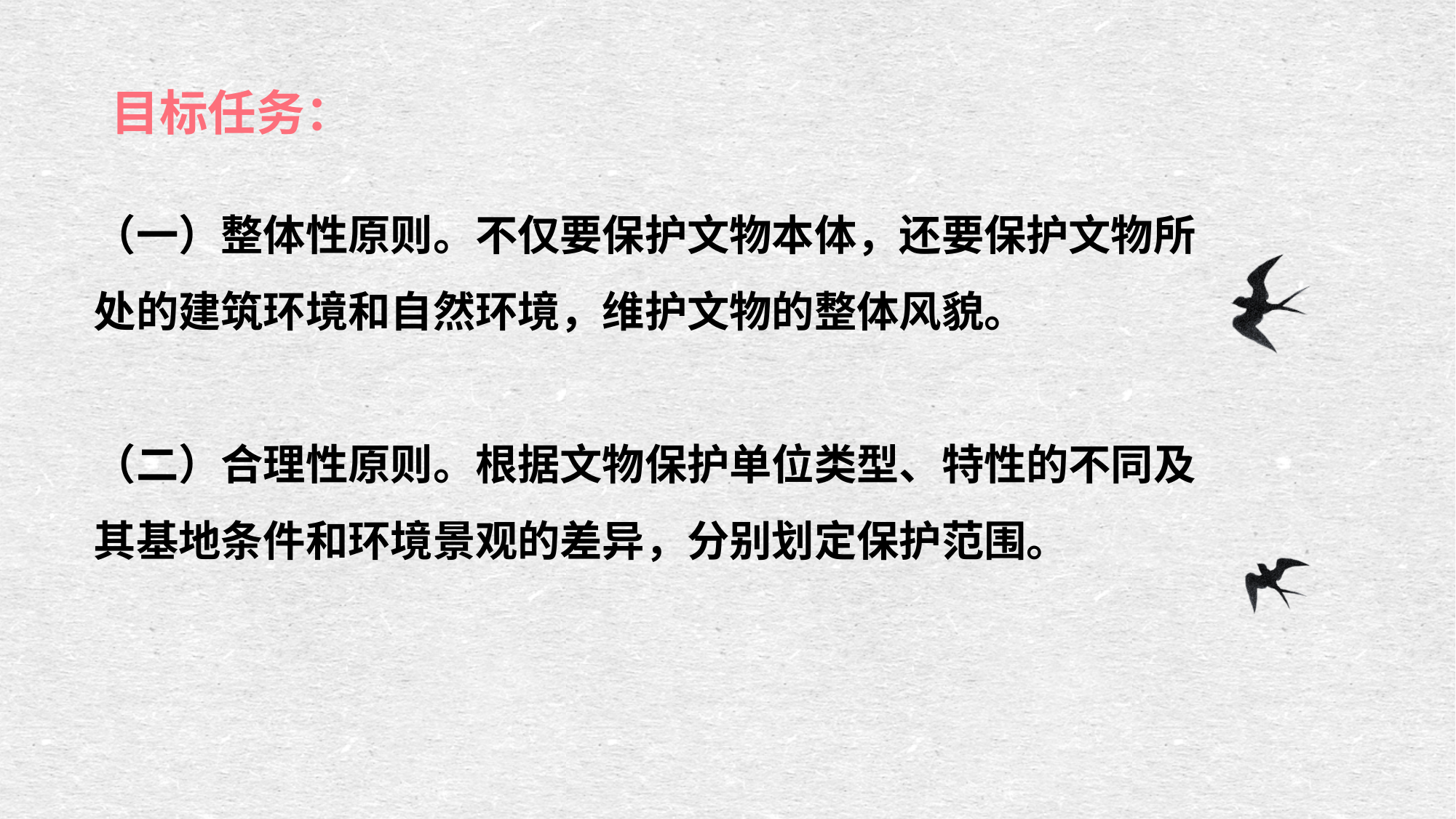

# 目标任务：
（一）整体性原则。不仅要保护文物本体，还要保护文物所处的建筑环境和自然环境，维护文物的整体风貌。

（二）合理性原则。根据文物保护单位类型、特性的不同及其基地条件和环境景观的差异，分别划定保护范围。